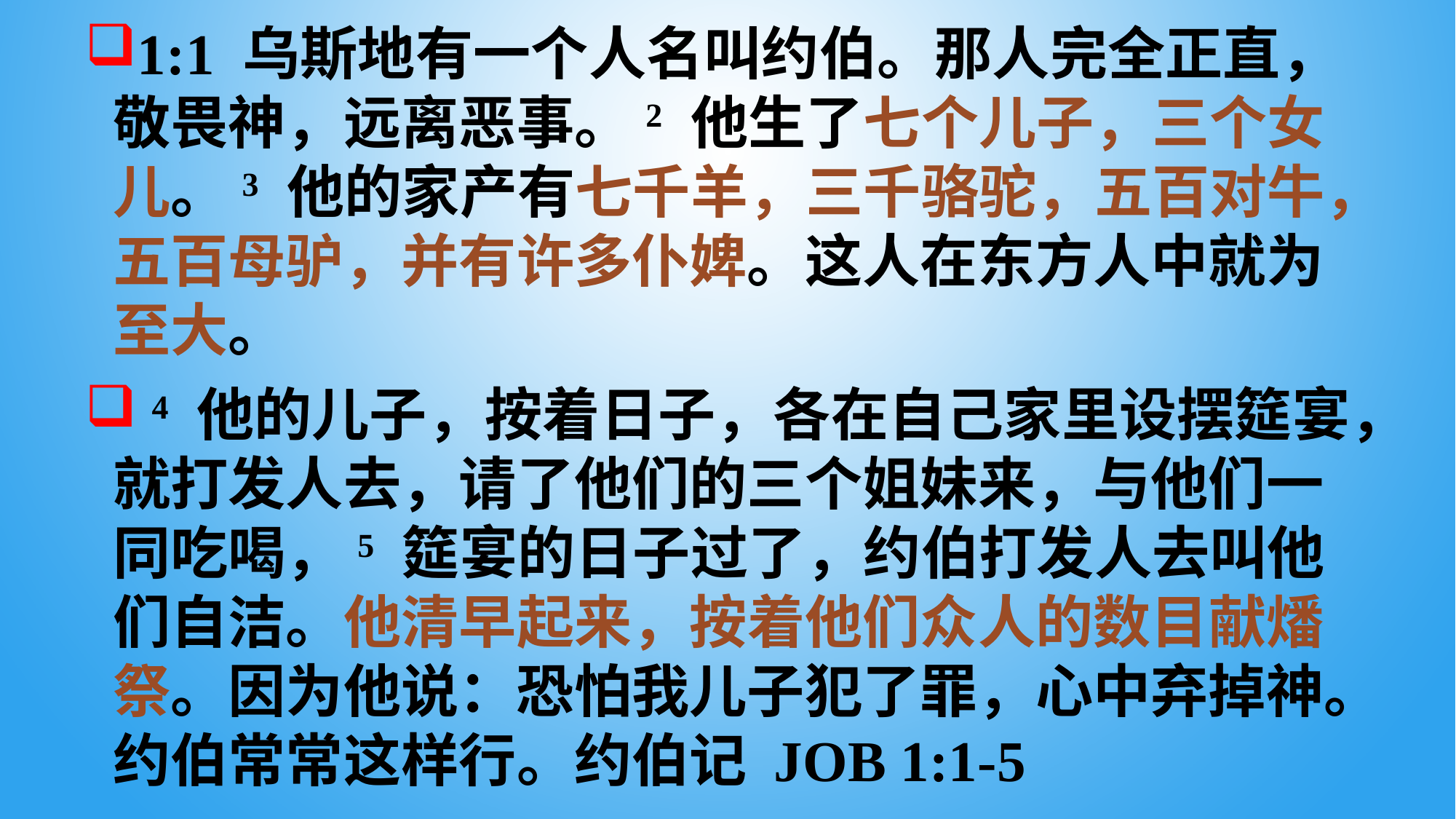

1:1 乌斯地有一个人名叫约伯。那人完全正直，敬畏神，远离恶事。2 他生了七个儿子，三个女儿。3 他的家产有七千羊，三千骆驼，五百对牛，五百母驴，并有许多仆婢。这人在东方人中就为至大。
 4 他的儿子，按着日子，各在自己家里设摆筵宴，就打发人去，请了他们的三个姐妹来，与他们一同吃喝，5 筵宴的日子过了，约伯打发人去叫他们自洁。他清早起来，按着他们众人的数目献燔祭。因为他说：恐怕我儿子犯了罪，心中弃掉神。约伯常常这样行。约伯记 Job 1:1-5